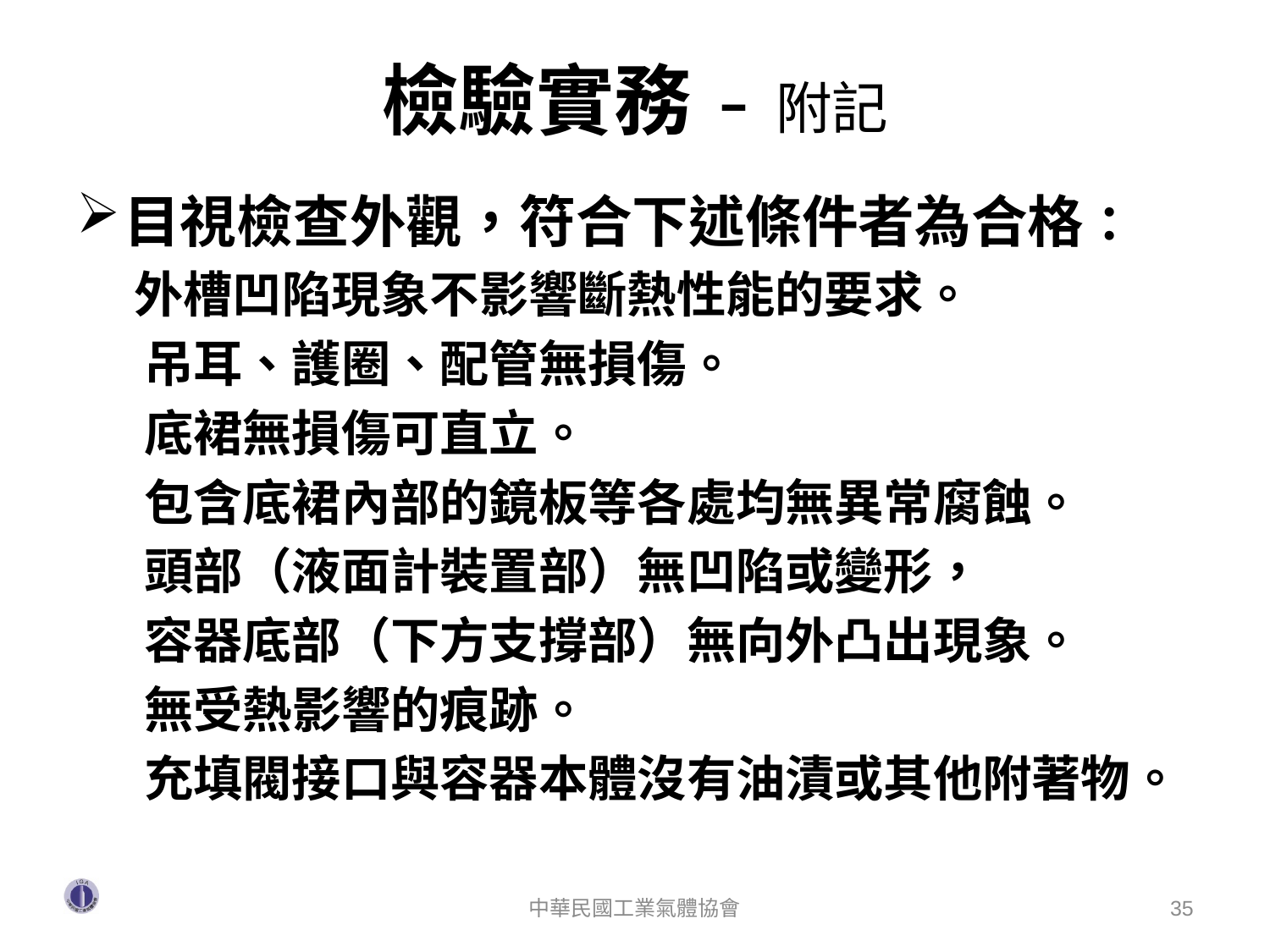

# 檢驗實務-附記
目視檢查外觀，符合下述條件者為合格：
     外槽凹陷現象不影響斷熱性能的要求。
     吊耳、護圈、配管無損傷。
     底裙無損傷可直立。
     包含底裙內部的鏡板等各處均無異常腐蝕。
     頭部（液面計裝置部）無凹陷或變形，
     容器底部（下方支撐部）無向外凸出現象。
     無受熱影響的痕跡。
     充填閥接口與容器本體沒有油漬或其他附著物。

中華民國工業氣體協會
35